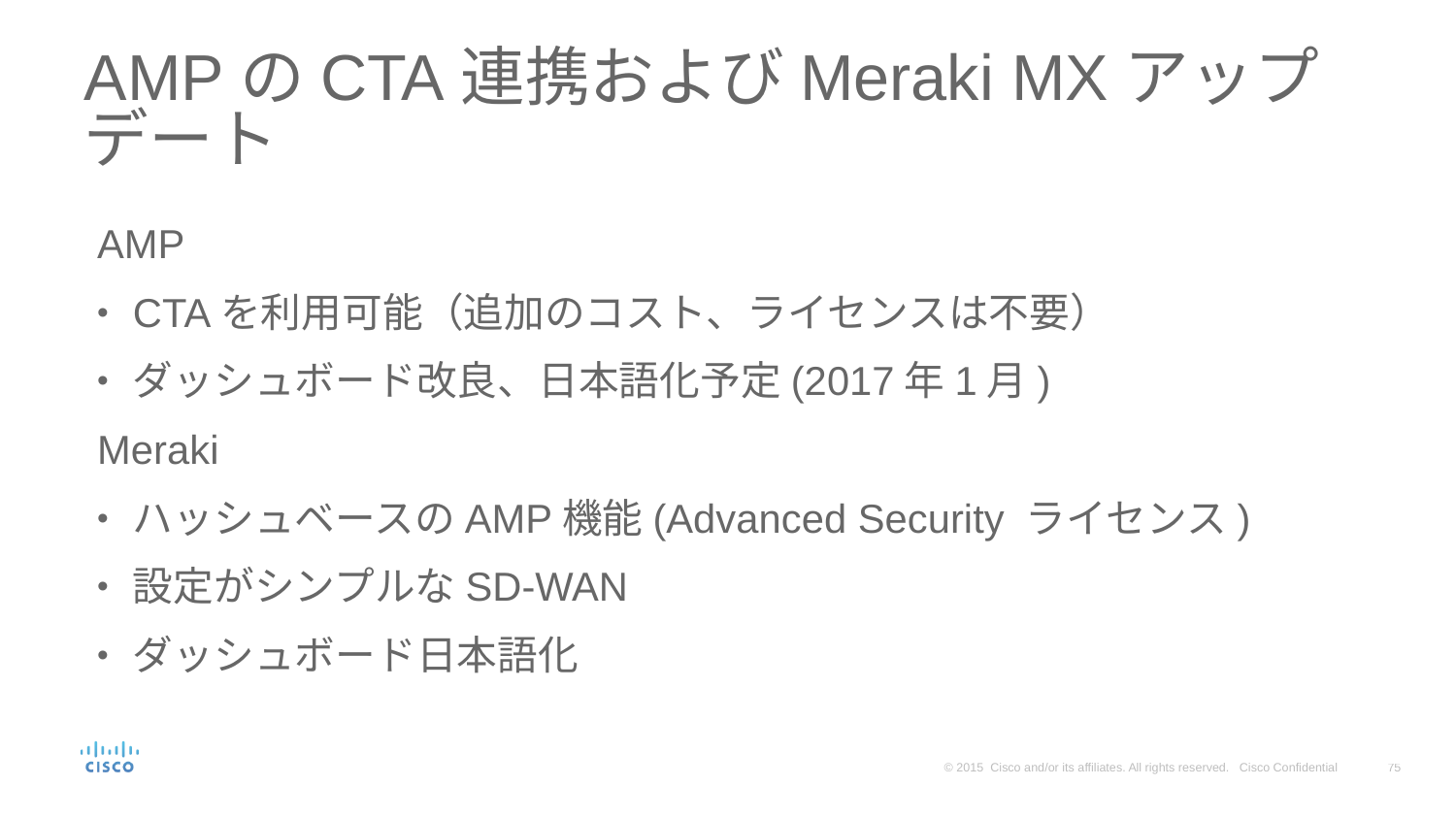

# AMPのCTA連携およびMeraki MXアップデート
AMP
CTAを利用可能（追加のコスト、ライセンスは不要）
ダッシュボード改良、日本語化予定(2017年1月)
Meraki
ハッシュベースのAMP機能(Advanced Security ライセンス)
設定がシンプルなSD-WAN
ダッシュボード日本語化